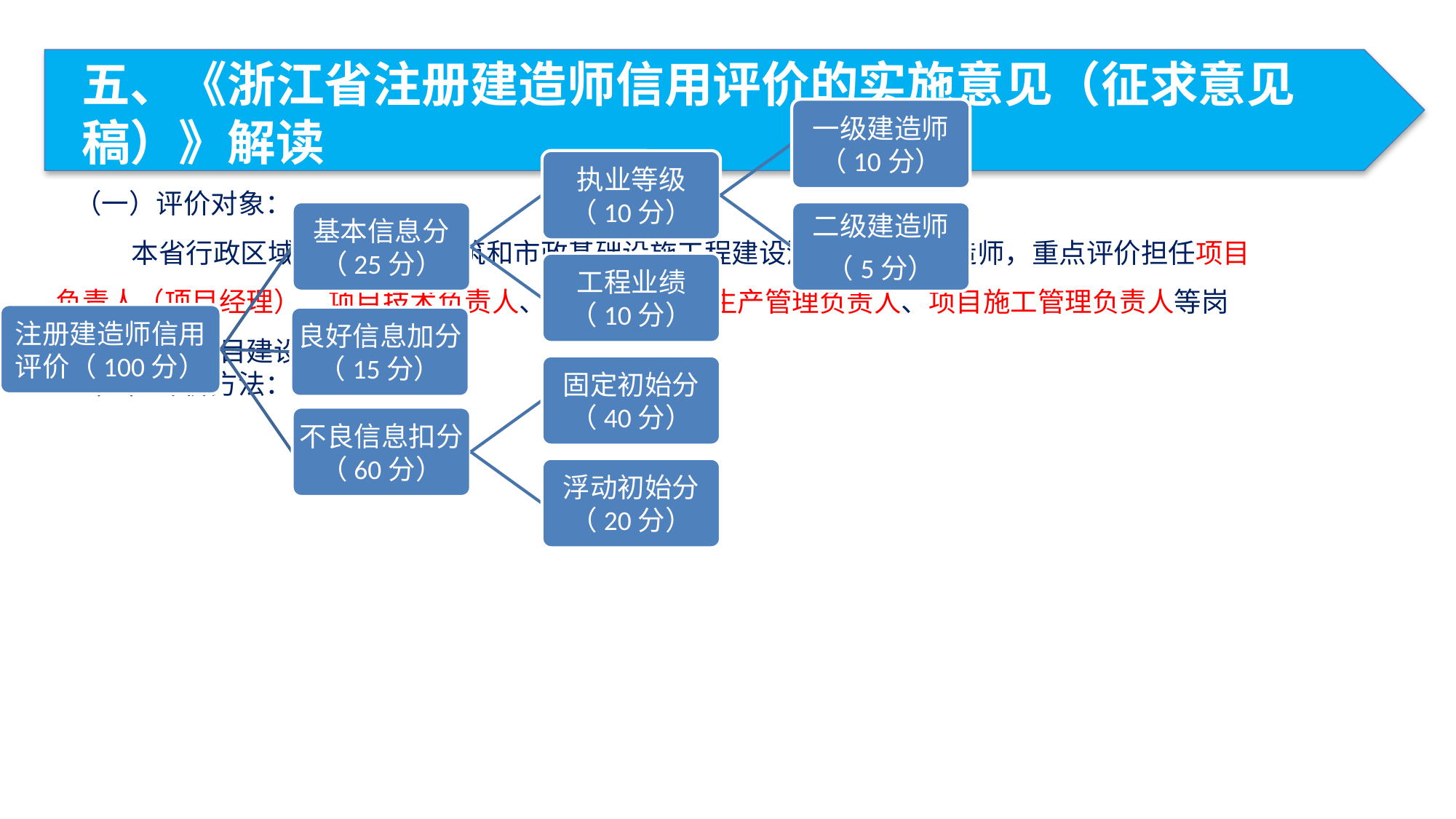

五、《浙江省注册建造师信用评价的实施意见（征求意见稿）》解读

  （一）评价对象：
     本省行政区域内从事房屋建筑和市政基础设施工程建设活动的注册建造师，重点评价担任项目负责人（项目经理）、项目技术负责人、项目专职安全生产管理负责人、项目施工管理负责人等岗位人员参与项目建设的情况。
  （二）评价方法：

注册建造师信用评价（100分）

基本信息分（25分）

执业等级（10分）

一级建造师（10分）

二级建造师
（5分）

工程业绩（10分）

良好信息加分（15分）

不良信息扣分（60分）

固定初始分（40分）

浮动初始分（20分）